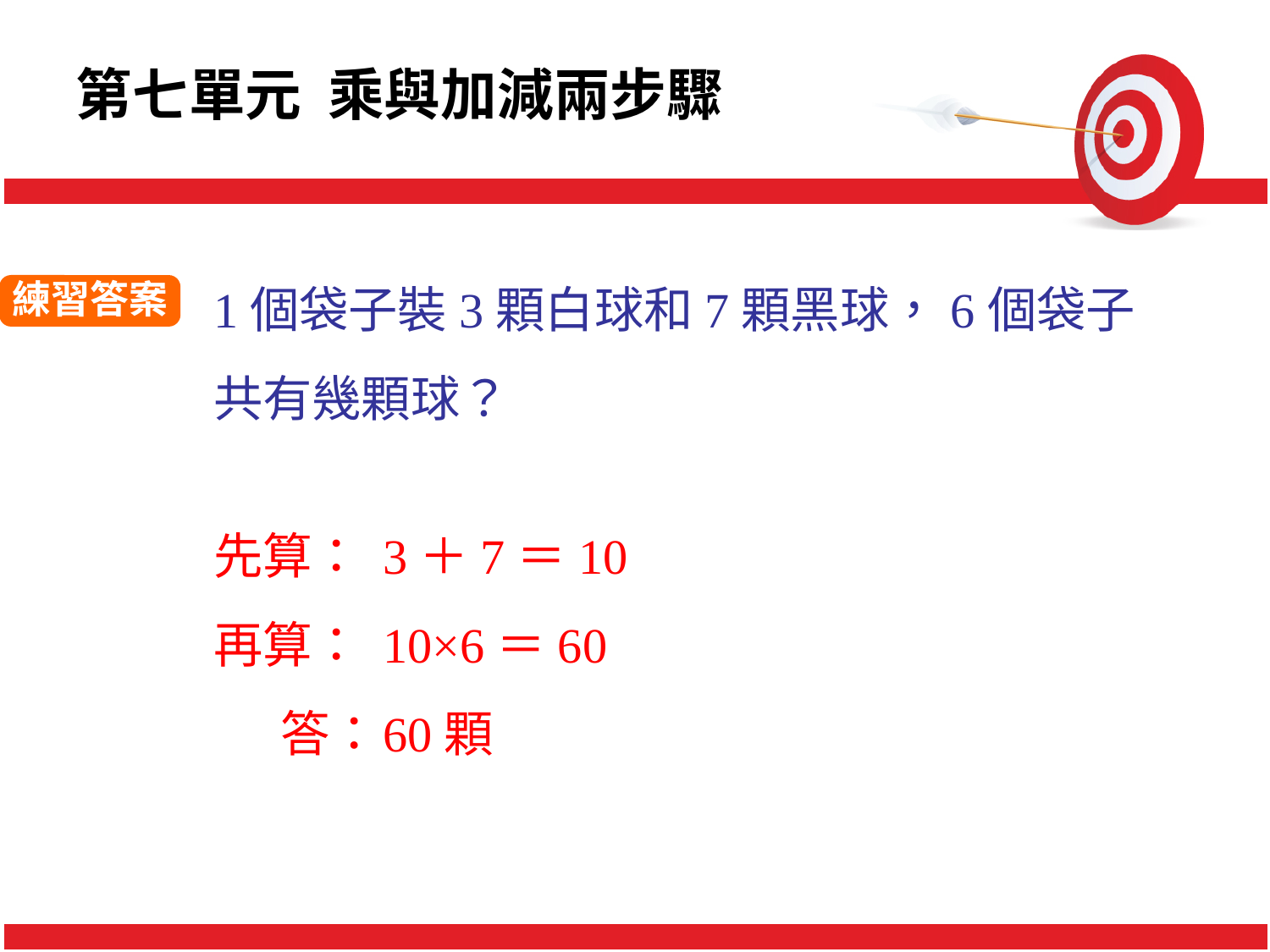

第七單元  乘與加減兩步驟
1個袋子裝3顆白球和7顆黑球，6個袋子共有幾顆球？

練習答案

3＋7＝10
10×6＝60
60顆
先算：
再算：
     答：